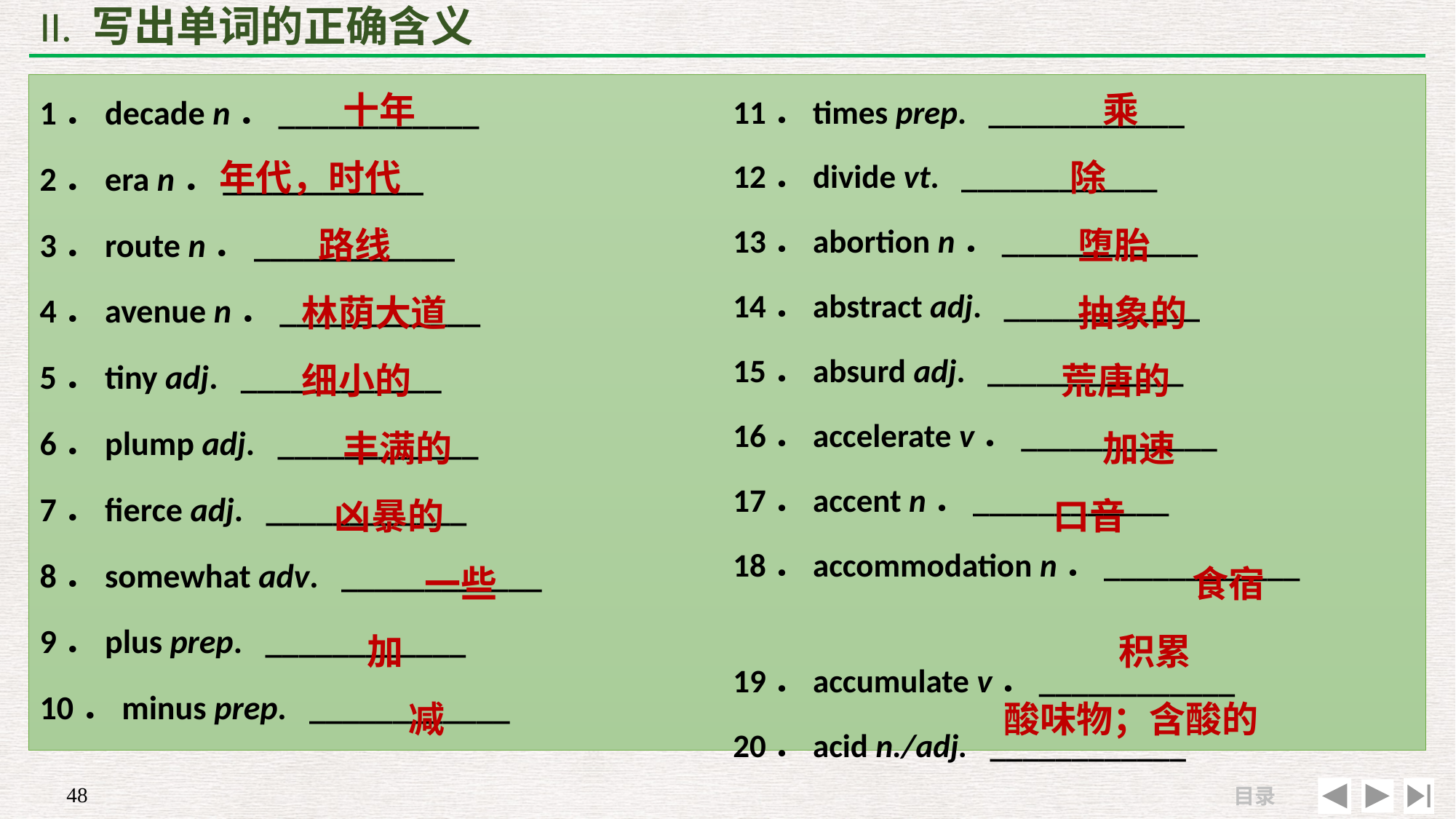

# II. 写出单词的正确含义
              十年
年代，时代
           路线
         林荫大道
         细小的
              丰满的
             凶暴的
                        一些
                 加
                      减
           乘
       除
        堕胎
        抽象的
      荒唐的
           加速
     口音
                      食宿
             积累
酸味物；含酸的
1．decade n．____________
2．era n．____________
3．route n．____________
4．avenue n．____________
5．tiny adj.   ____________
6．plump adj.   ____________
7．fierce adj.   ____________
8．somewhat adv.   ____________
9．plus prep.   ____________
10．minus prep.   ____________
11．times prep.   ____________
12．divide vt.   ____________
13．abortion n．____________
14．abstract adj.   ____________
15．absurd adj.   ____________
16．accelerate v．____________
17．accent n．____________
18．accommodation n．____________
19．accumulate v．____________
20．acid n./adj.   ____________